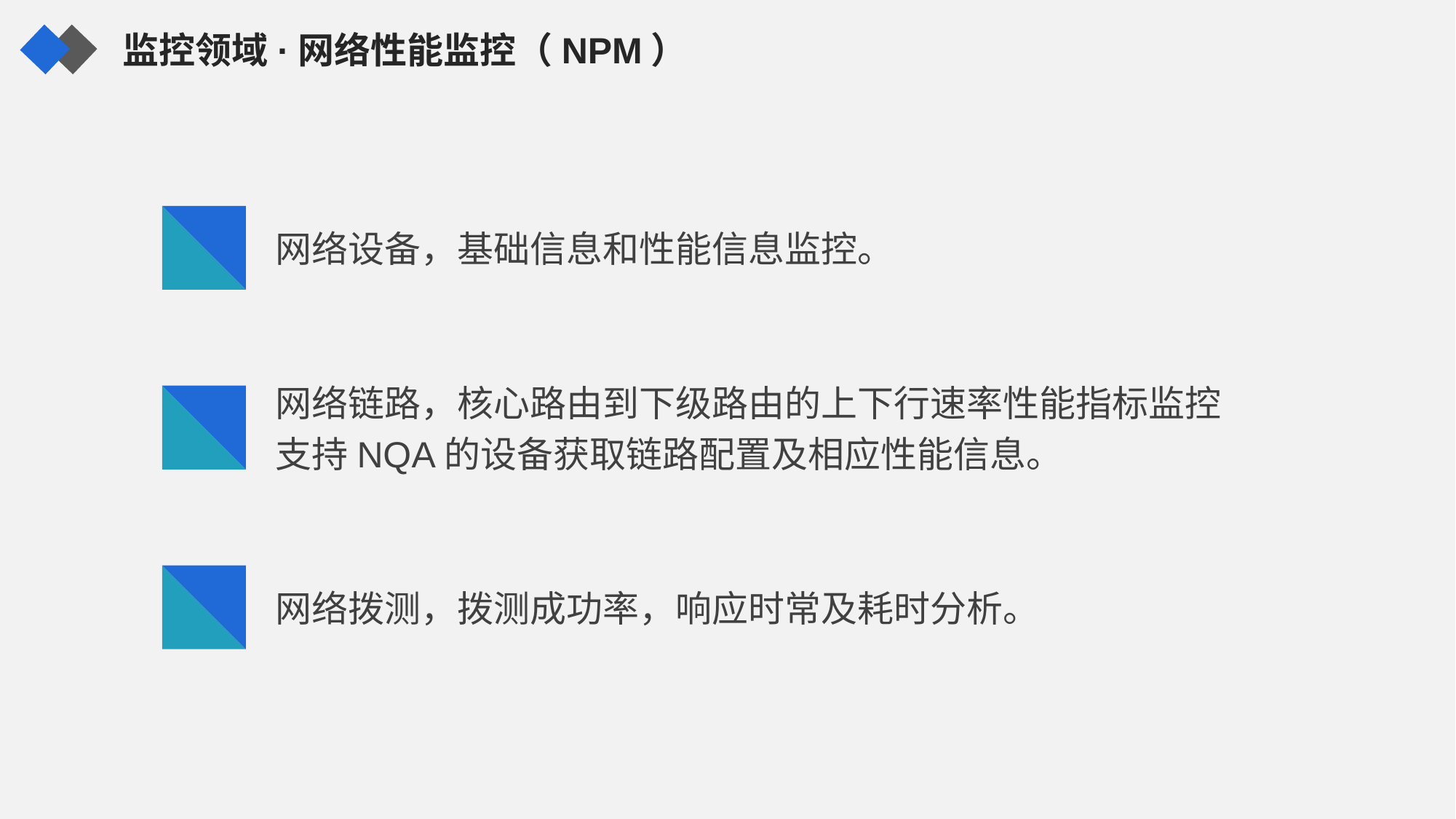

监控领域·网络性能监控（NPM）

网络设备，基础信息和性能信息监控。

网络链路，核心路由到下级路由的上下行速率性能指标监控
支持NQA的设备获取链路配置及相应性能信息。

网络拨测，拨测成功率，响应时常及耗时分析。